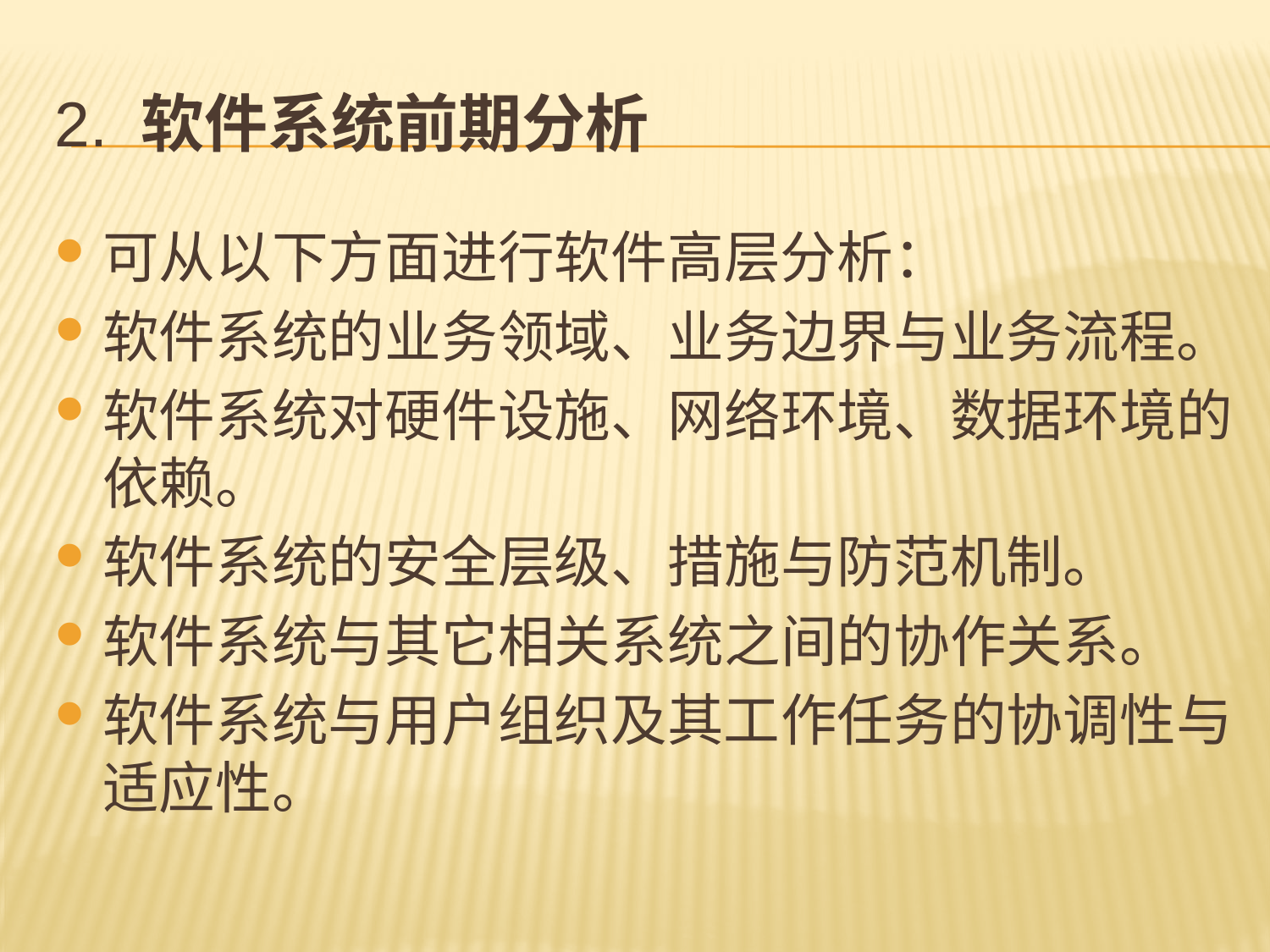

# 2. 软件系统前期分析
可从以下方面进行软件高层分析：
软件系统的业务领域、业务边界与业务流程。
软件系统对硬件设施、网络环境、数据环境的依赖。
软件系统的安全层级、措施与防范机制。
软件系统与其它相关系统之间的协作关系。
软件系统与用户组织及其工作任务的协调性与适应性。